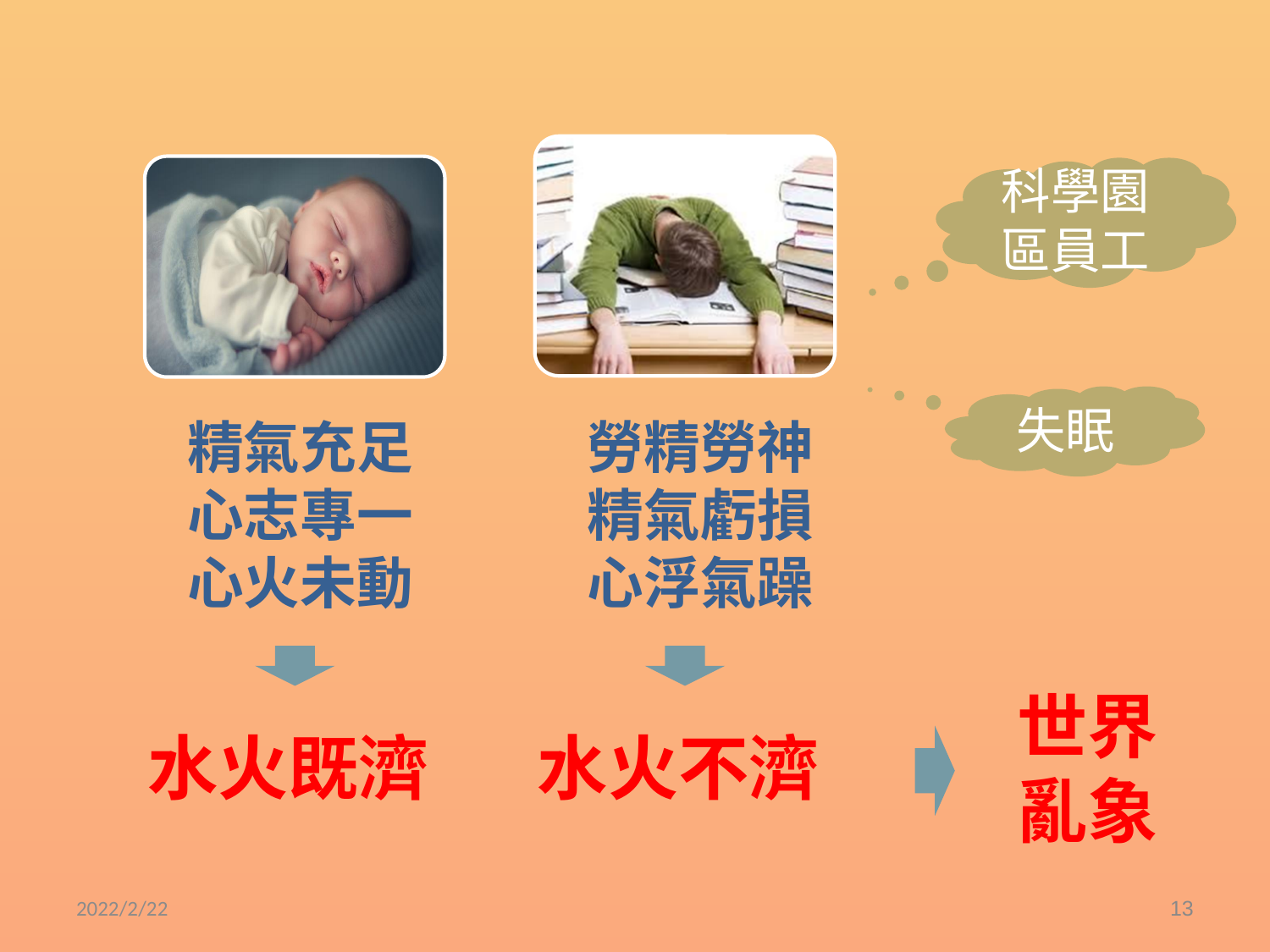

科學園區員工
失眠
精氣充足心志專一心火未動
勞精勞神精氣虧損心浮氣躁

世界亂象
水火既濟
水火不濟

2022/2/22
13